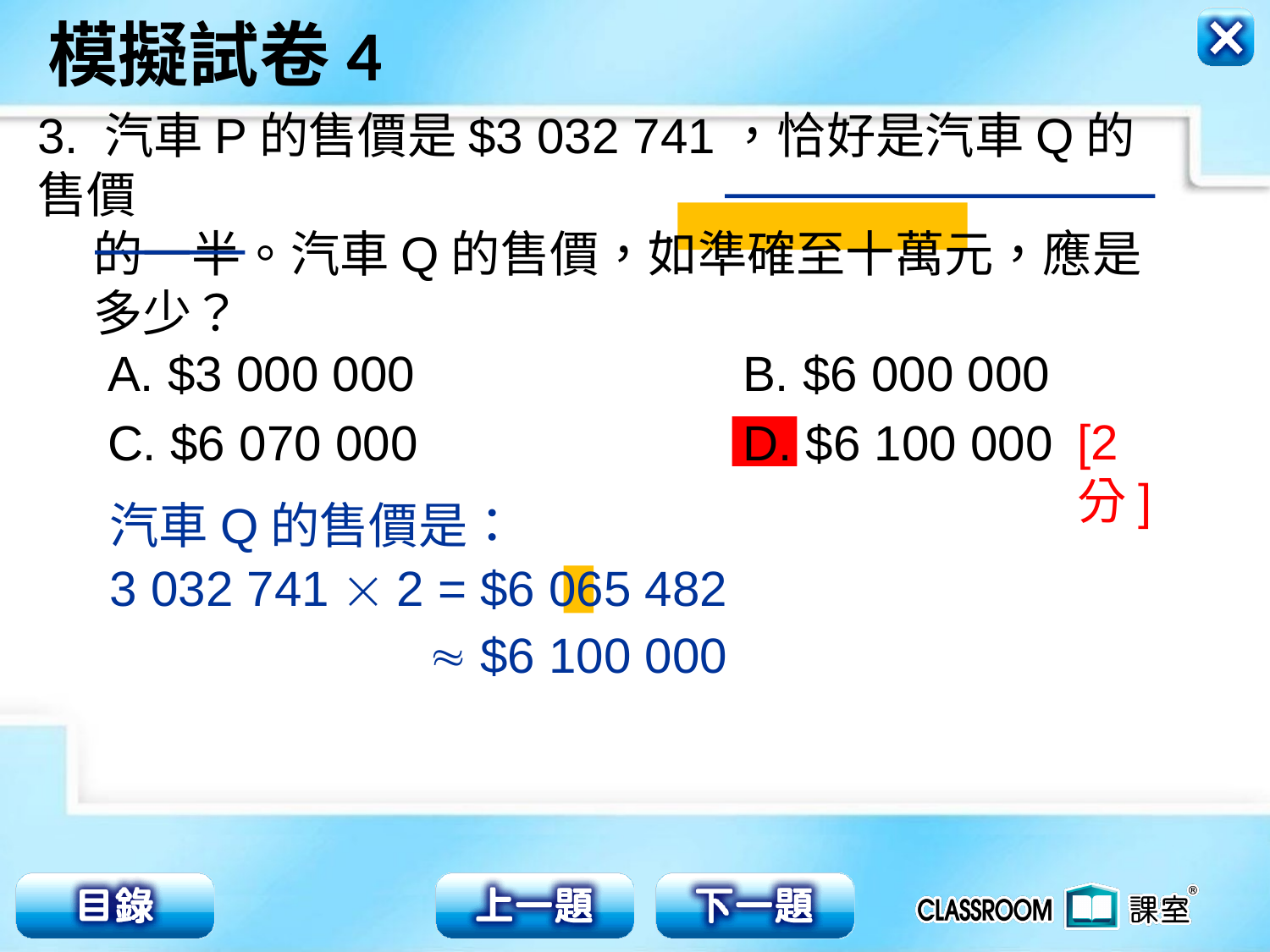

3. 汽車P的售價是$3 032 741，恰好是汽車Q的售價
    的一半。汽車Q的售價，如準確至十萬元，應是
    多少？

A. $3 000 000                     	B. $6 000 000
C. $6 070 000               	D. $6 100 000
[2分]

汽車Q的售價是：
3 032 741 × 2 = $6 065 482

≈ $6 100 000